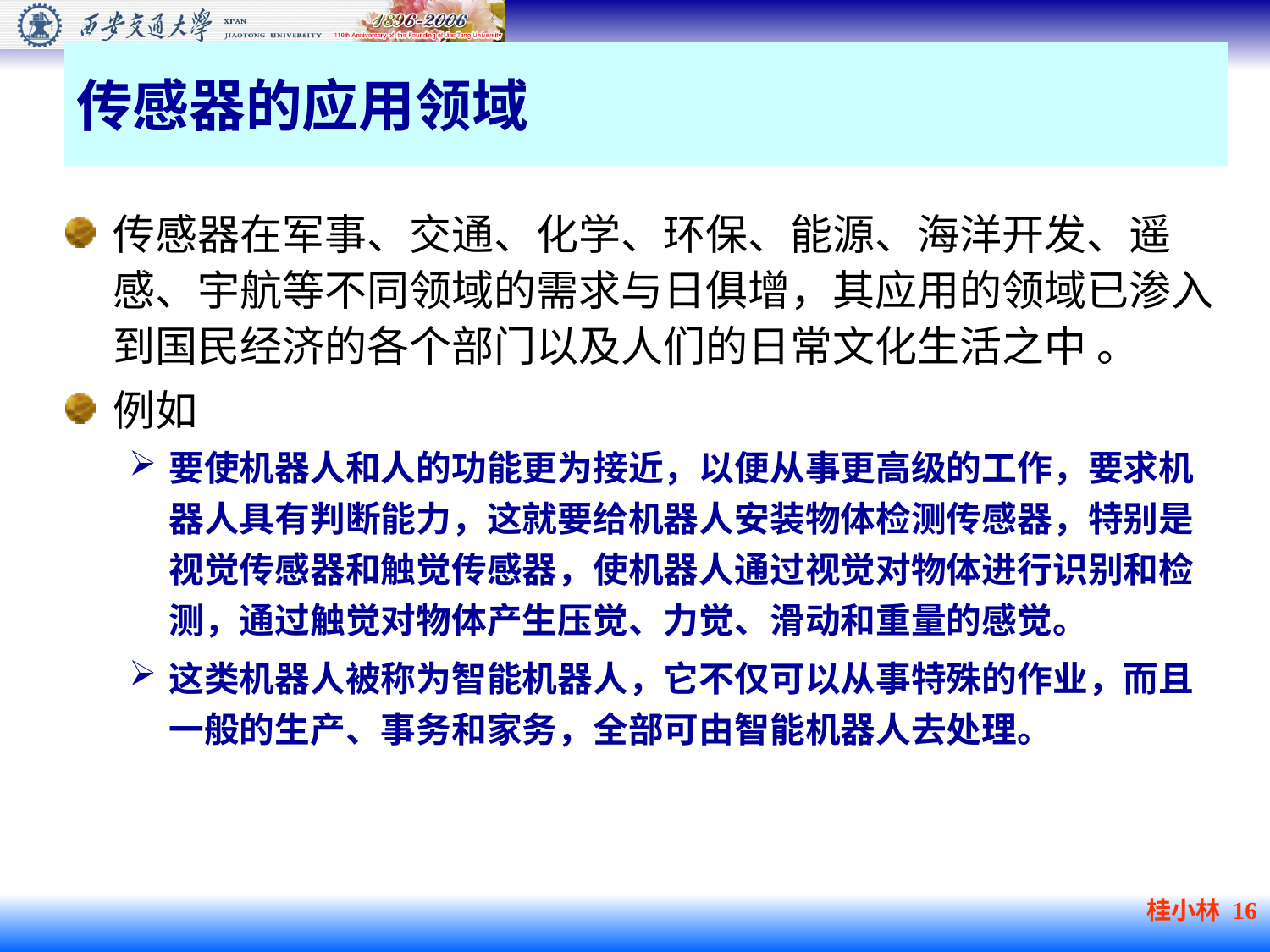

传感器的应用领域
传感器在军事、交通、化学、环保、能源、海洋开发、遥感、宇航等不同领域的需求与日俱增，其应用的领域已渗入到国民经济的各个部门以及人们的日常文化生活之中 。
例如
要使机器人和人的功能更为接近，以便从事更高级的工作，要求机器人具有判断能力，这就要给机器人安装物体检测传感器，特别是视觉传感器和触觉传感器，使机器人通过视觉对物体进行识别和检测，通过触觉对物体产生压觉、力觉、滑动和重量的感觉。
这类机器人被称为智能机器人，它不仅可以从事特殊的作业，而且一般的生产、事务和家务，全部可由智能机器人去处理。
桂小林 16